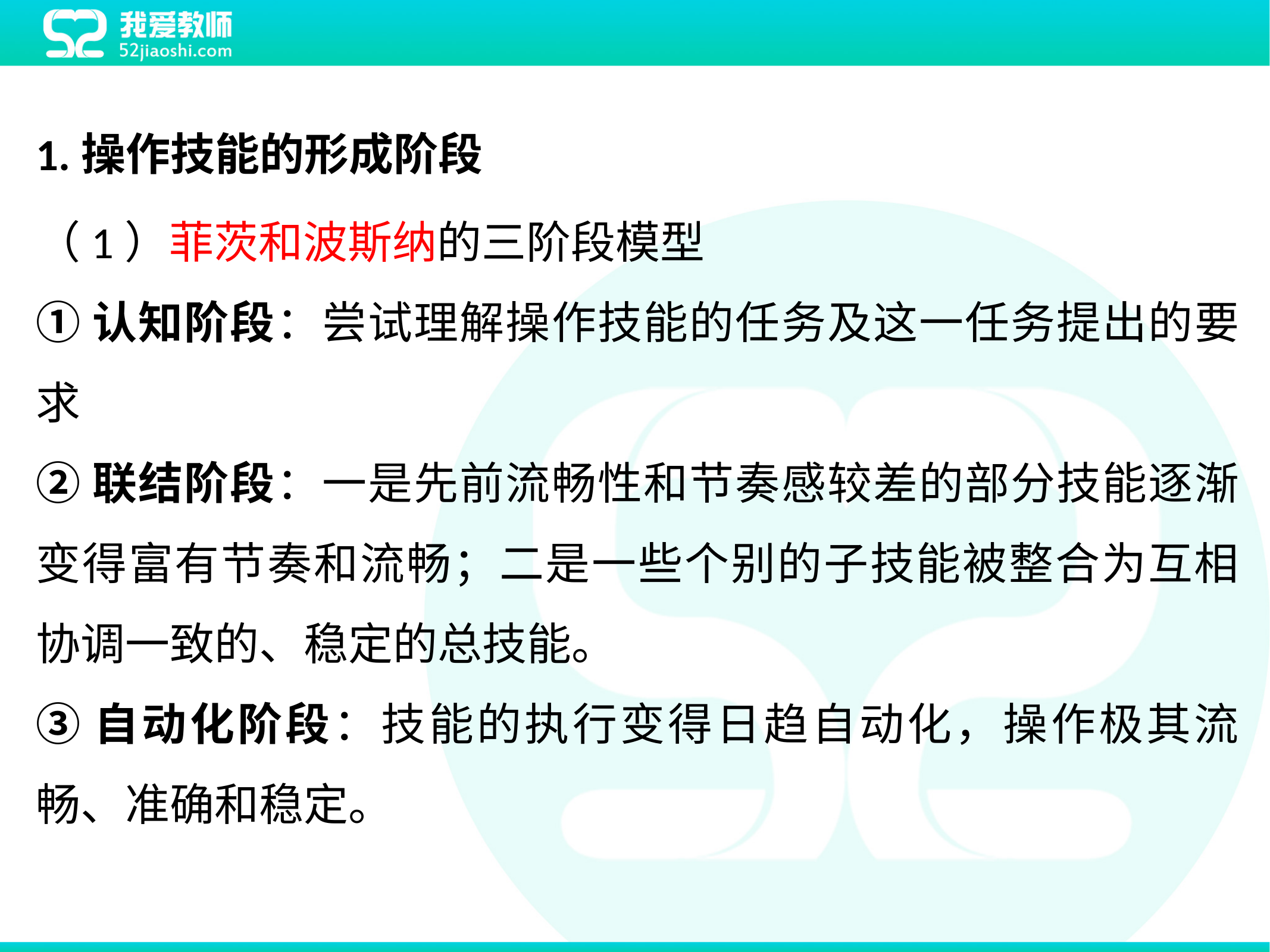

1.操作技能的形成阶段
（1）菲茨和波斯纳的三阶段模型
①认知阶段：尝试理解操作技能的任务及这一任务提出的要求
②联结阶段：一是先前流畅性和节奏感较差的部分技能逐渐变得富有节奏和流畅；二是一些个别的子技能被整合为互相协调一致的、稳定的总技能。
③自动化阶段：技能的执行变得日趋自动化，操作极其流畅、准确和稳定。